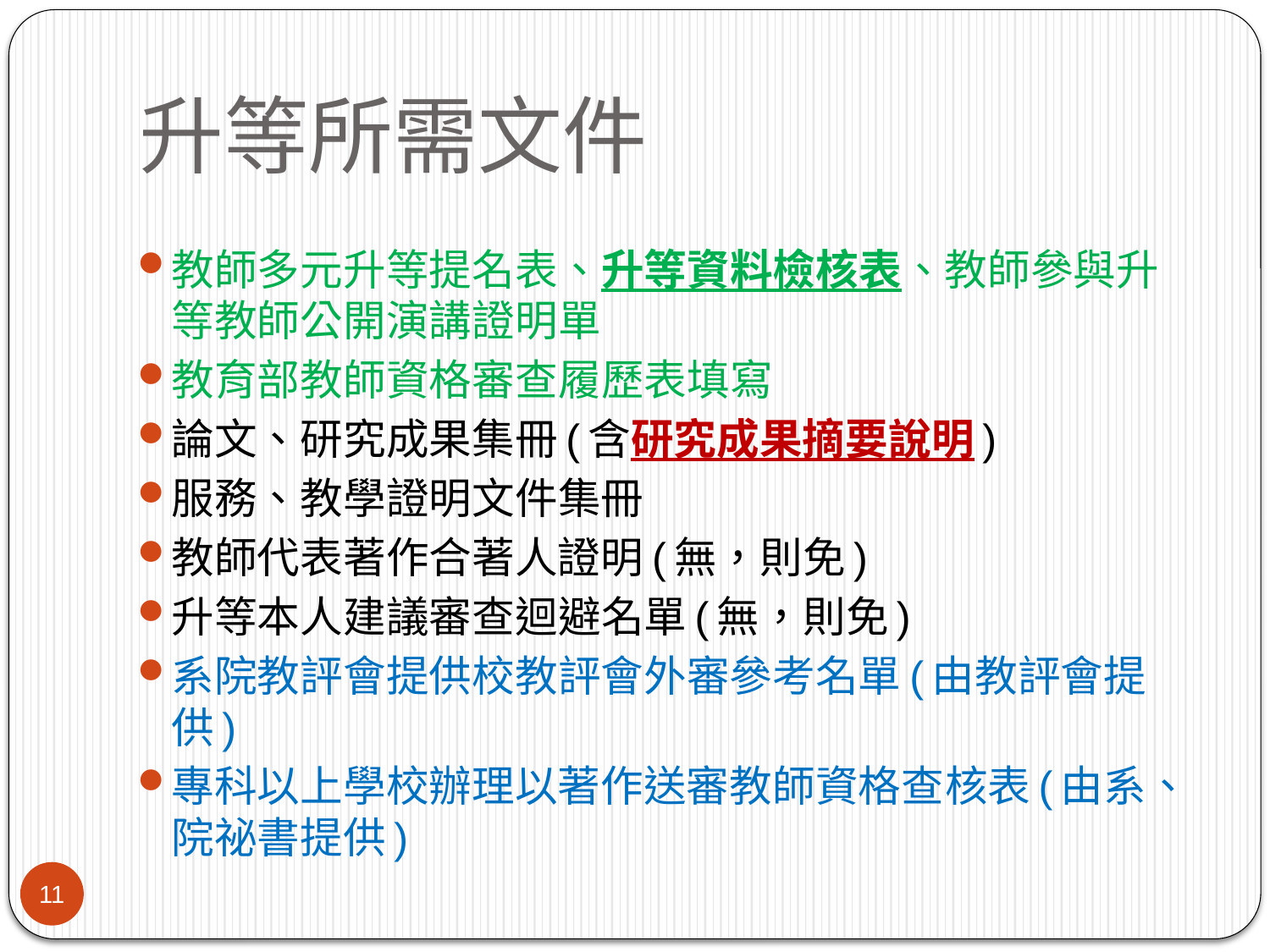

# 升等所需文件
教師多元升等提名表、升等資料檢核表、教師參與升等教師公開演講證明單
教育部教師資格審查履歷表填寫
論文、研究成果集冊(含研究成果摘要說明)
服務、教學證明文件集冊
教師代表著作合著人證明(無，則免)
升等本人建議審查迴避名單(無，則免)
系院教評會提供校教評會外審參考名單(由教評會提供)
專科以上學校辦理以著作送審教師資格查核表(由系、院祕書提供)

11